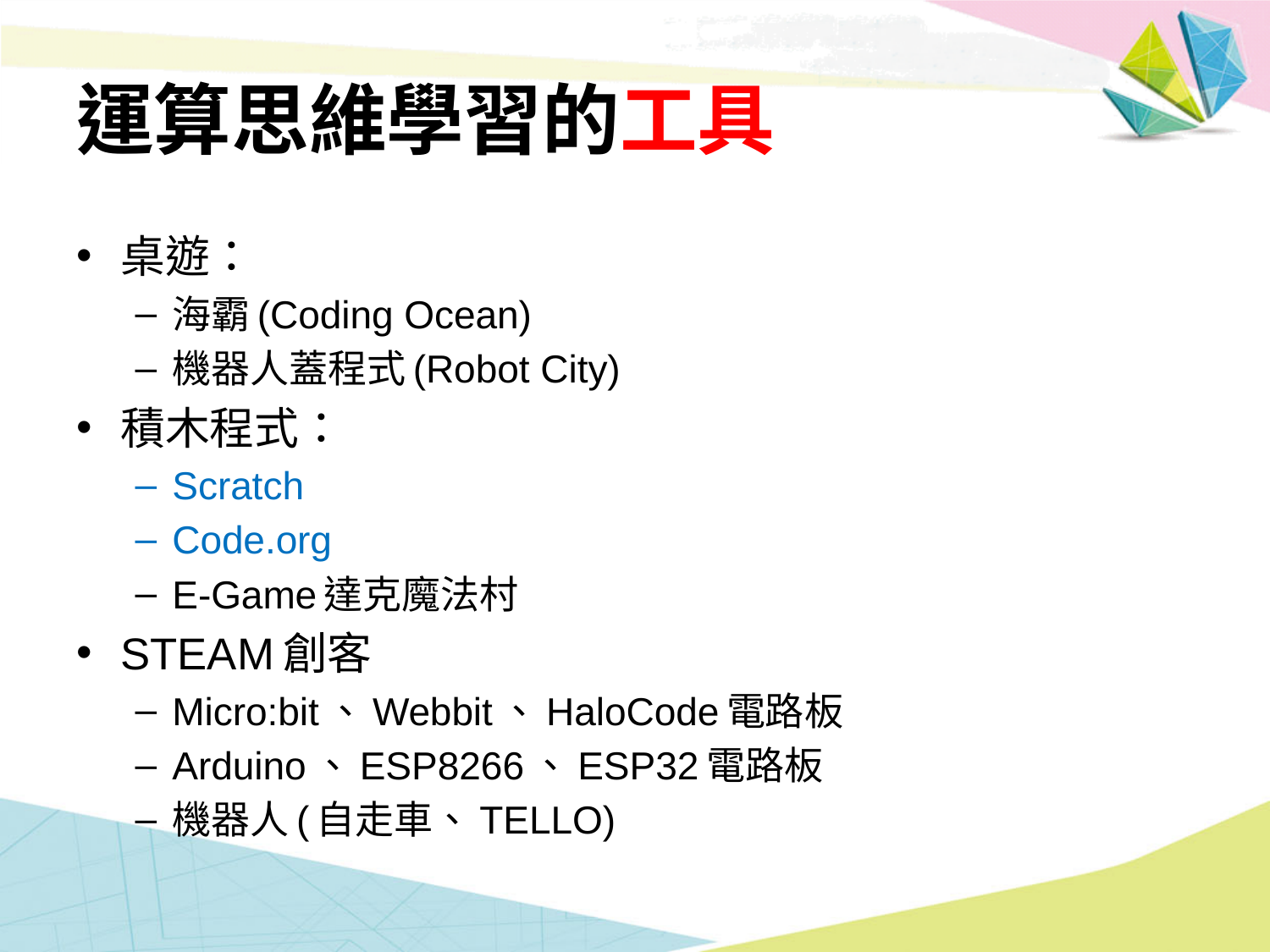

# 運算思維學習的工具
桌遊：
海霸(Coding Ocean)
機器人蓋程式(Robot City)
積木程式：
Scratch
Code.org
E-Game達克魔法村
STEAM創客
Micro:bit、Webbit、HaloCode電路板
Arduino、ESP8266、ESP32電路板
機器人(自走車、TELLO)